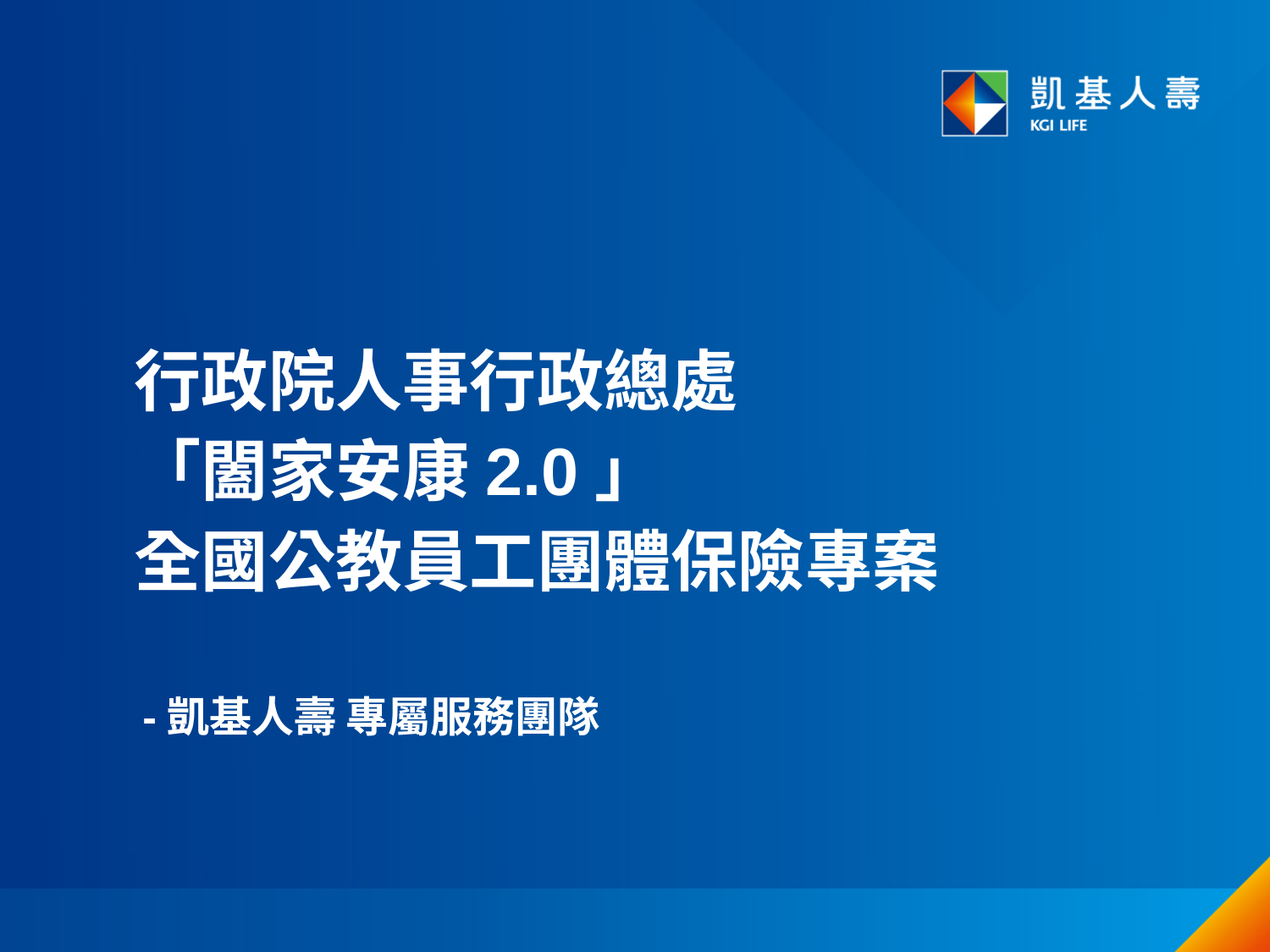

行政院人事行政總處
「闔家安康2.0」
全國公教員工團體保險專案
-凱基人壽 專屬服務團隊